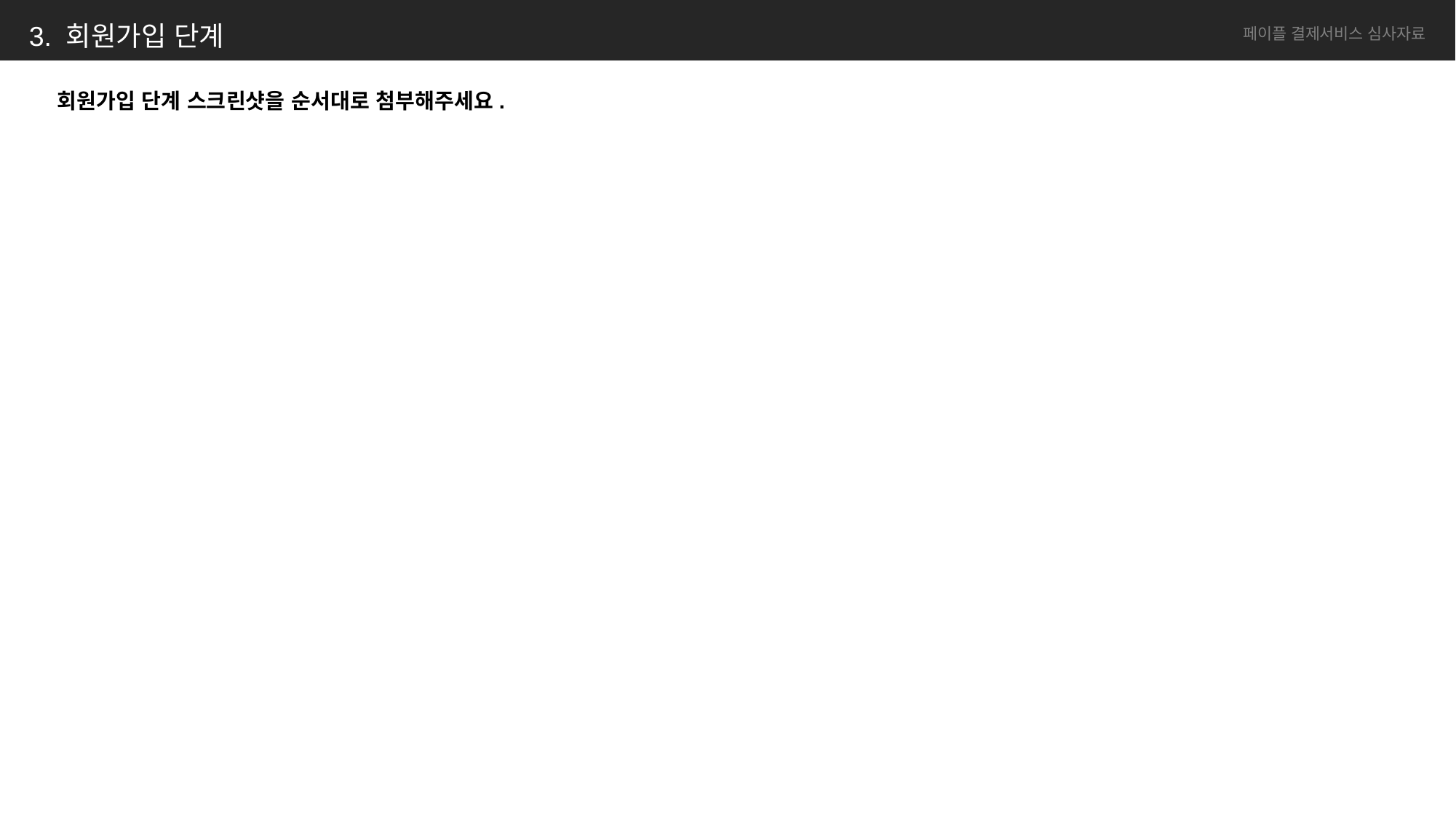

# 3. 회원가입 단계
회원가입 단계 스크린샷을 순서대로 첨부해주세요.